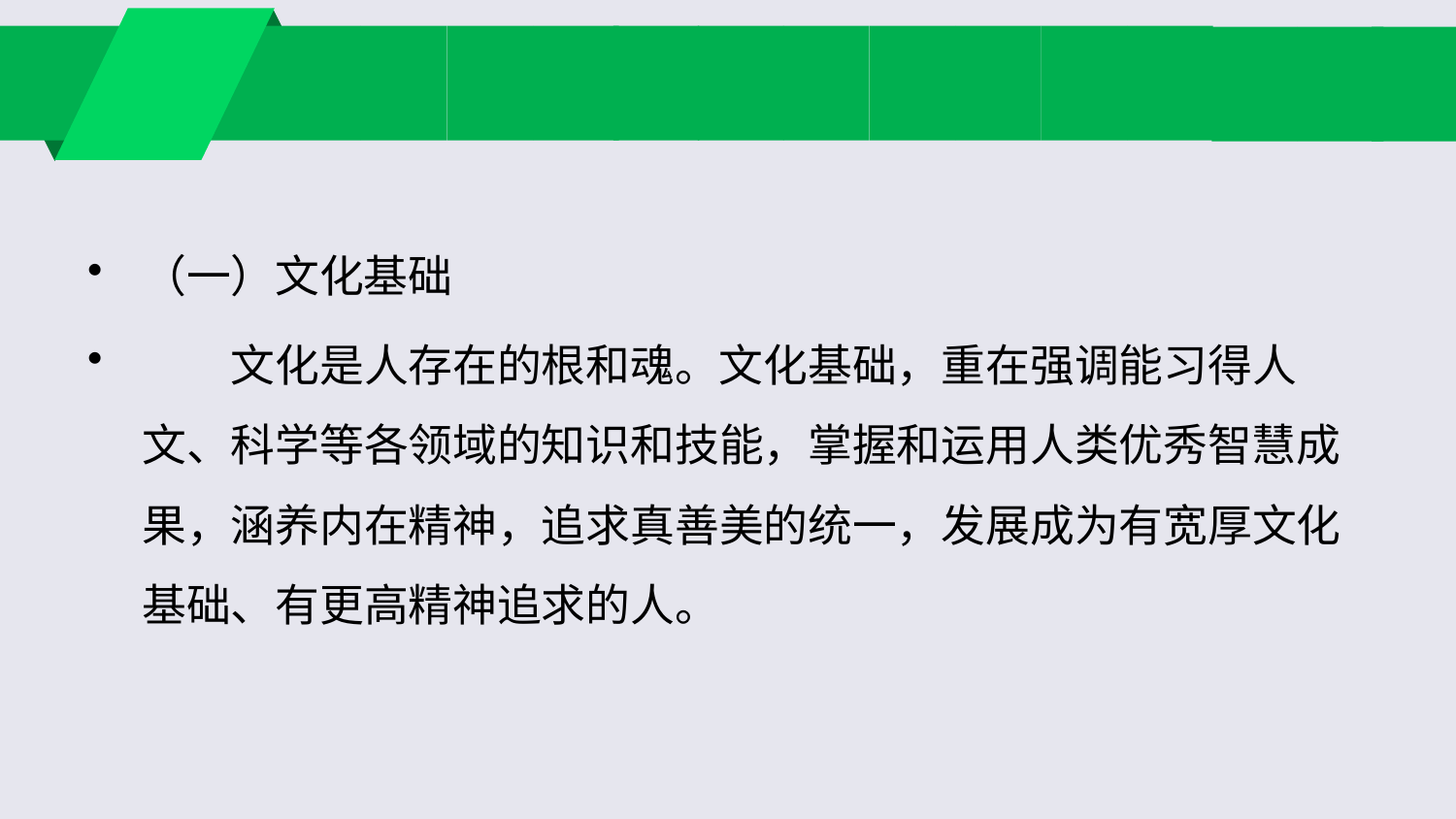

#
（一）文化基础
　　文化是人存在的根和魂。文化基础，重在强调能习得人文、科学等各领域的知识和技能，掌握和运用人类优秀智慧成果，涵养内在精神，追求真善美的统一，发展成为有宽厚文化基础、有更高精神追求的人。